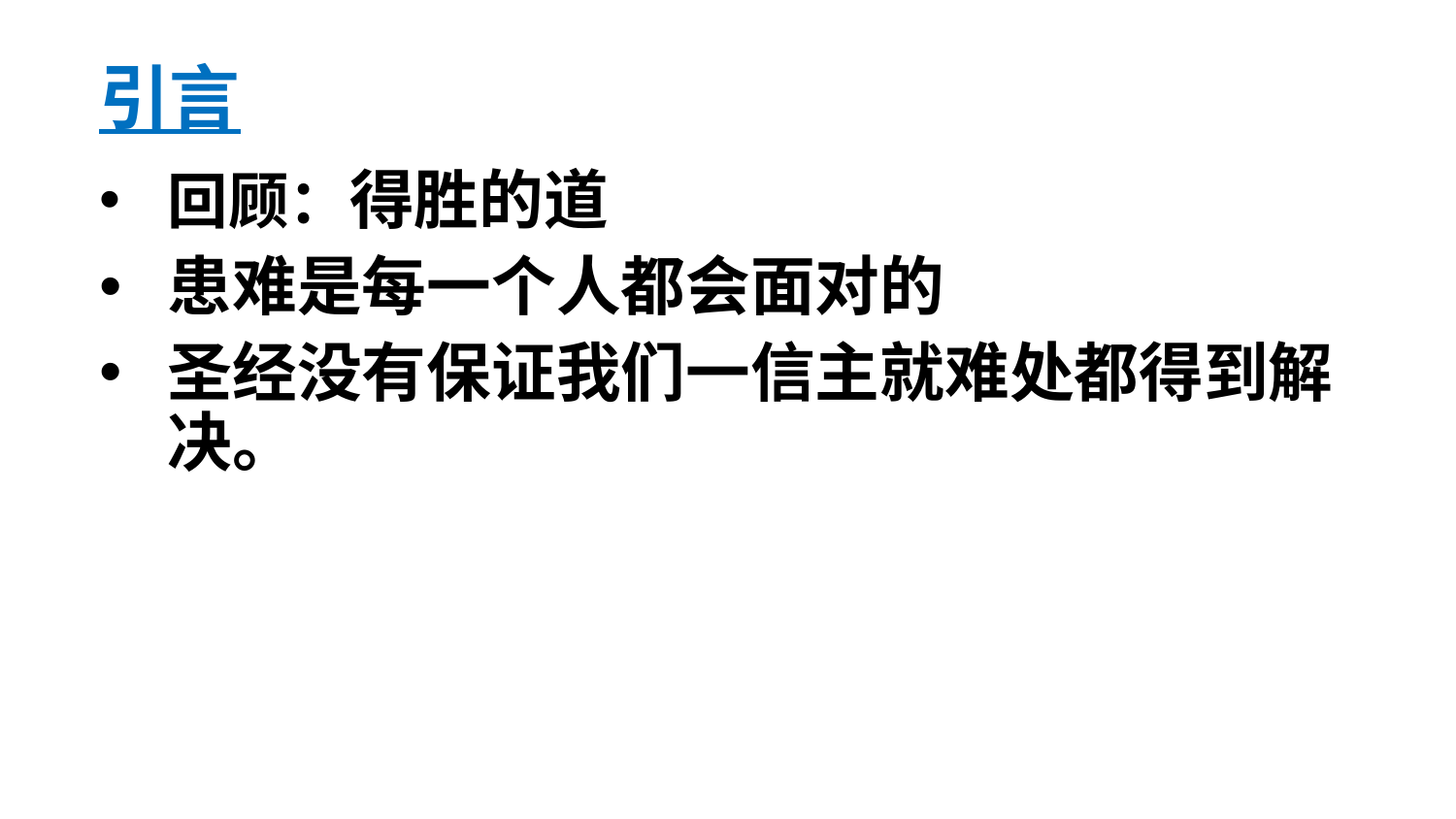

# 引言
回顾：得胜的道
患难是每一个人都会面对的
圣经没有保证我们一信主就难处都得到解决。